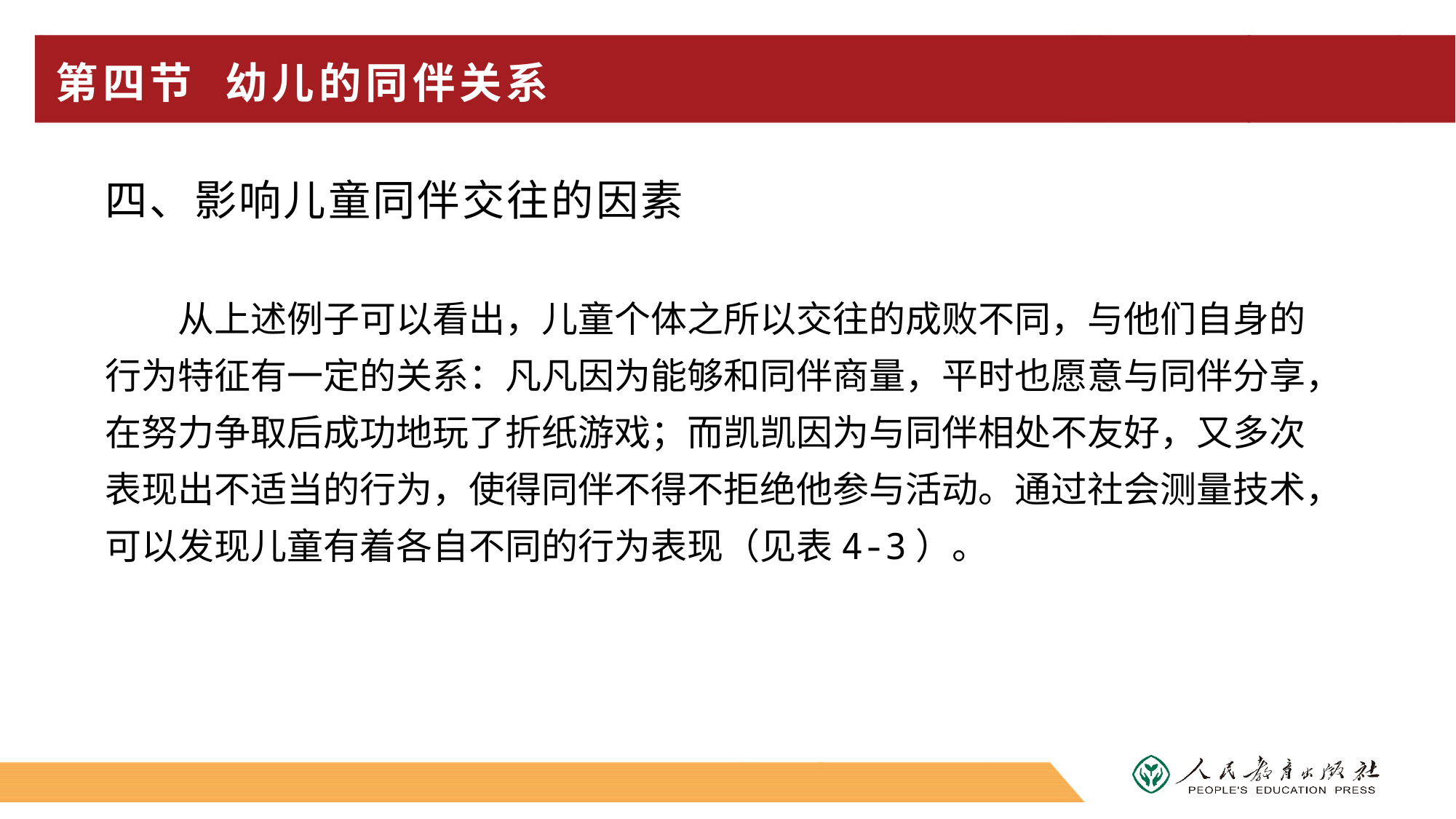

# 第四节  幼儿的同伴关系
四、影响儿童同伴交往的因素
从上述例子可以看出，儿童个体之所以交往的成败不同，与他们自身的行为特征有一定的关系：凡凡因为能够和同伴商量，平时也愿意与同伴分享，在努力争取后成功地玩了折纸游戏；而凯凯因为与同伴相处不友好，又多次表现出不适当的行为，使得同伴不得不拒绝他参与活动。通过社会测量技术，可以发现儿童有着各自不同的行为表现（见表4-3）。